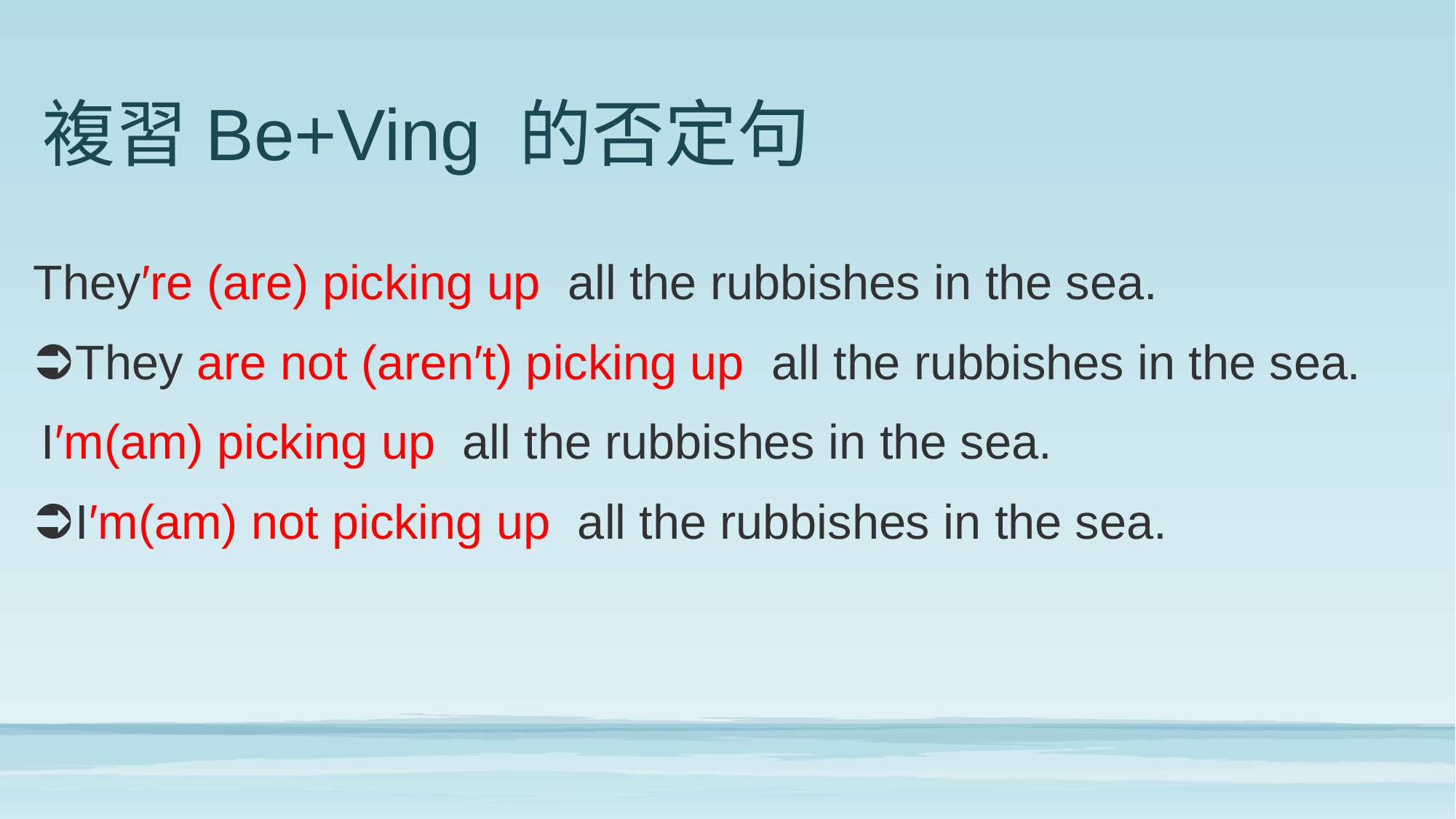

# 複習Be+Ving 的否定句
They′re (are) picking up  all the rubbishes in the sea.
⮊They are not (aren′t) picking up  all the rubbishes in the sea.
 I′m(am) picking up  all the rubbishes in the sea.
⮊I′m(am) not picking up  all the rubbishes in the sea.